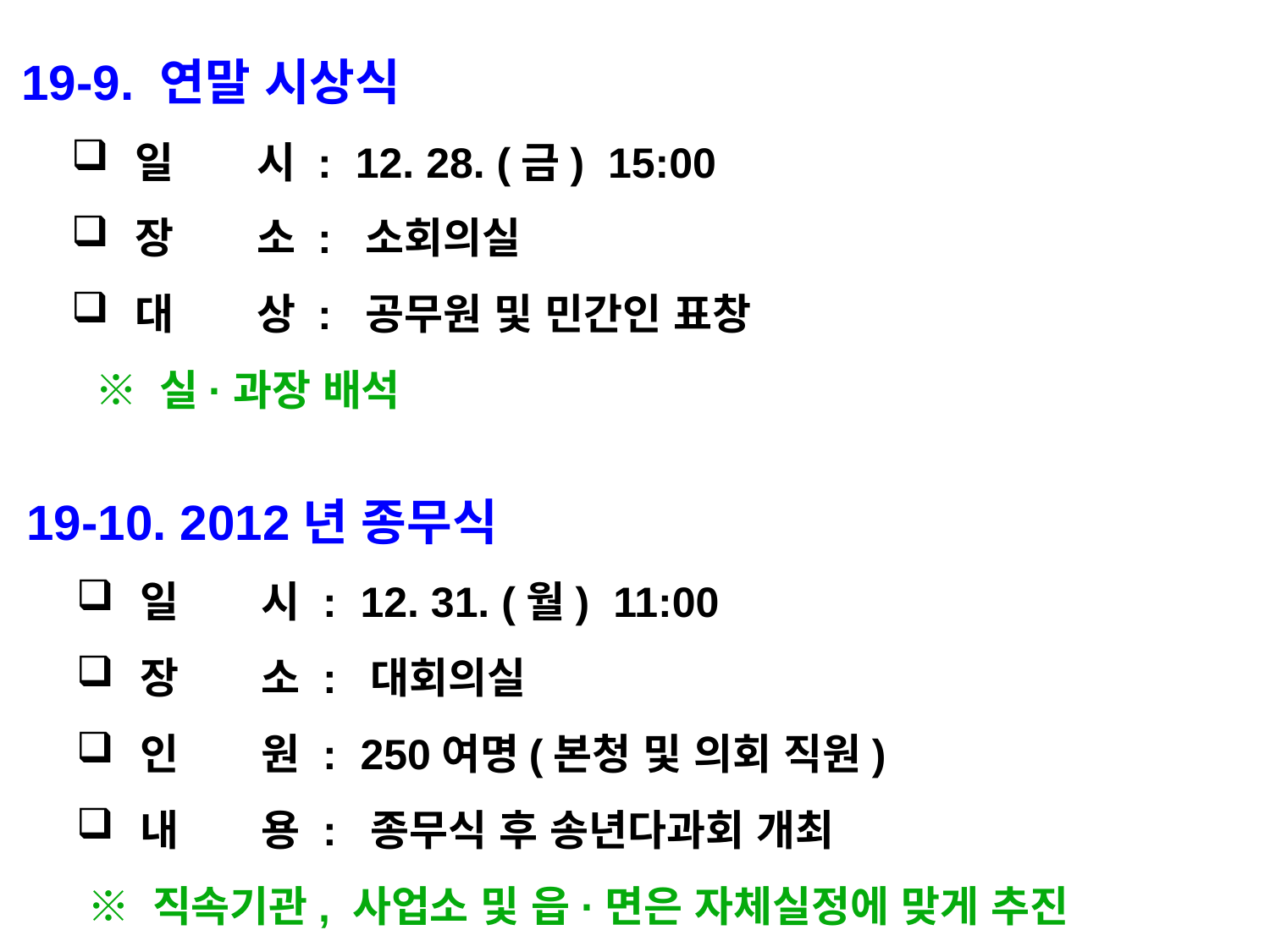

19-9. 연말 시상식
일       시 :  12. 28. (금)  15:00
장       소 :  소회의실
대       상 :  공무원 및 민간인 표창
  ※ 실·과장 배석

 19-10. 2012년 종무식
일       시 :  12. 31. (월)  11:00
장       소 :  대회의실
인       원 :  250여명(본청 및 의회 직원)
내       용 :  종무식 후 송년다과회 개최
 ※ 직속기관, 사업소 및 읍·면은 자체실정에 맞게 추진